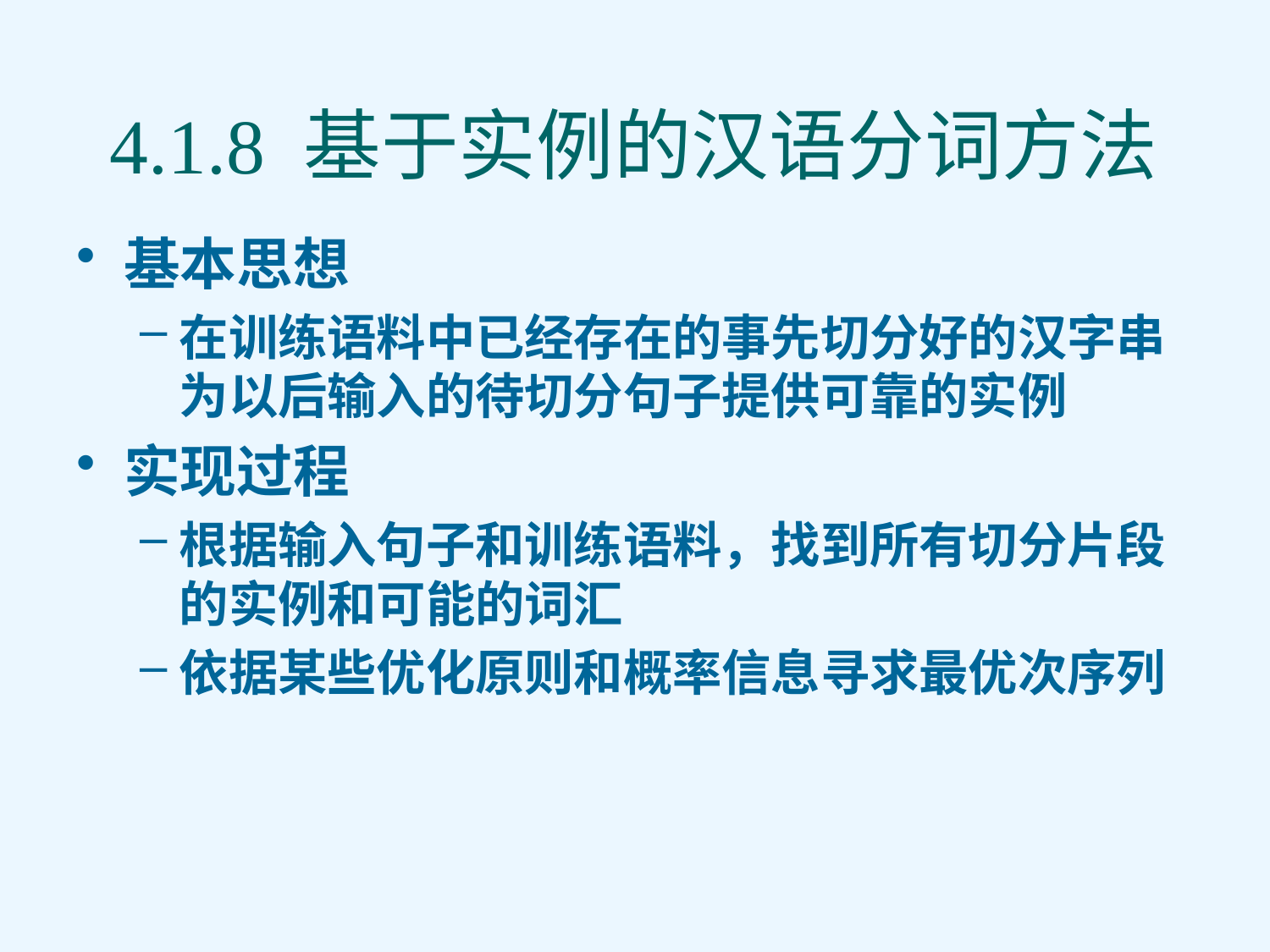

# 4.1.8 基于实例的汉语分词方法
基本思想
在训练语料中已经存在的事先切分好的汉字串为以后输入的待切分句子提供可靠的实例
实现过程
根据输入句子和训练语料，找到所有切分片段的实例和可能的词汇
依据某些优化原则和概率信息寻求最优次序列